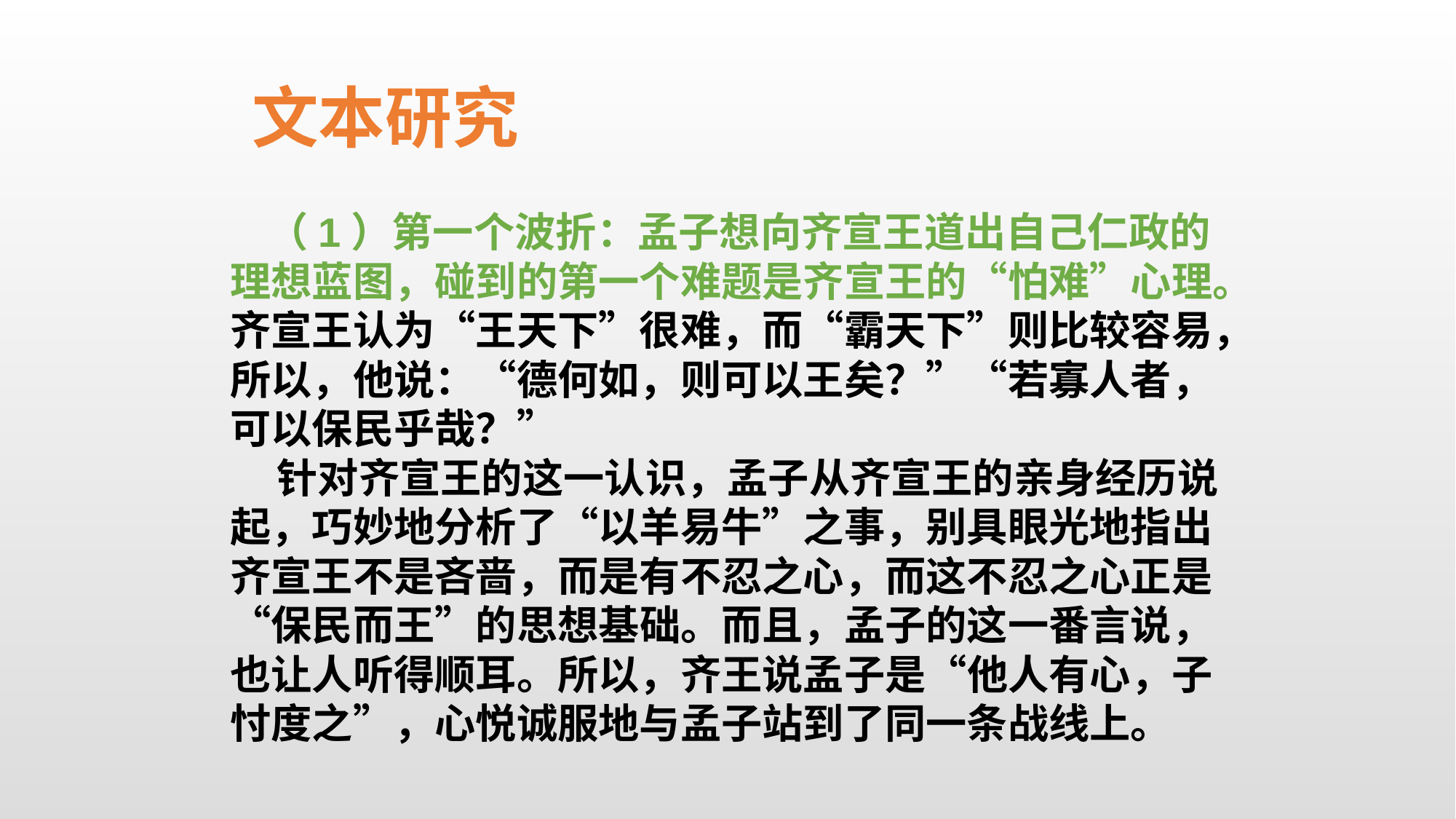

文本研究
   （1）第一个波折：孟子想向齐宣王道出自己仁政的理想蓝图，碰到的第一个难题是齐宣王的“怕难”心理。齐宣王认为“王天下”很难，而“霸天下”则比较容易，所以，他说：“德何如，则可以王矣？”“若寡人者，可以保民乎哉？”
    针对齐宣王的这一认识，孟子从齐宣王的亲身经历说起，巧妙地分析了“以羊易牛”之事，别具眼光地指出齐宣王不是吝啬，而是有不忍之心，而这不忍之心正是“保民而王”的思想基础。而且，孟子的这一番言说，也让人听得顺耳。所以，齐王说孟子是“他人有心，子忖度之”，心悦诚服地与孟子站到了同一条战线上。